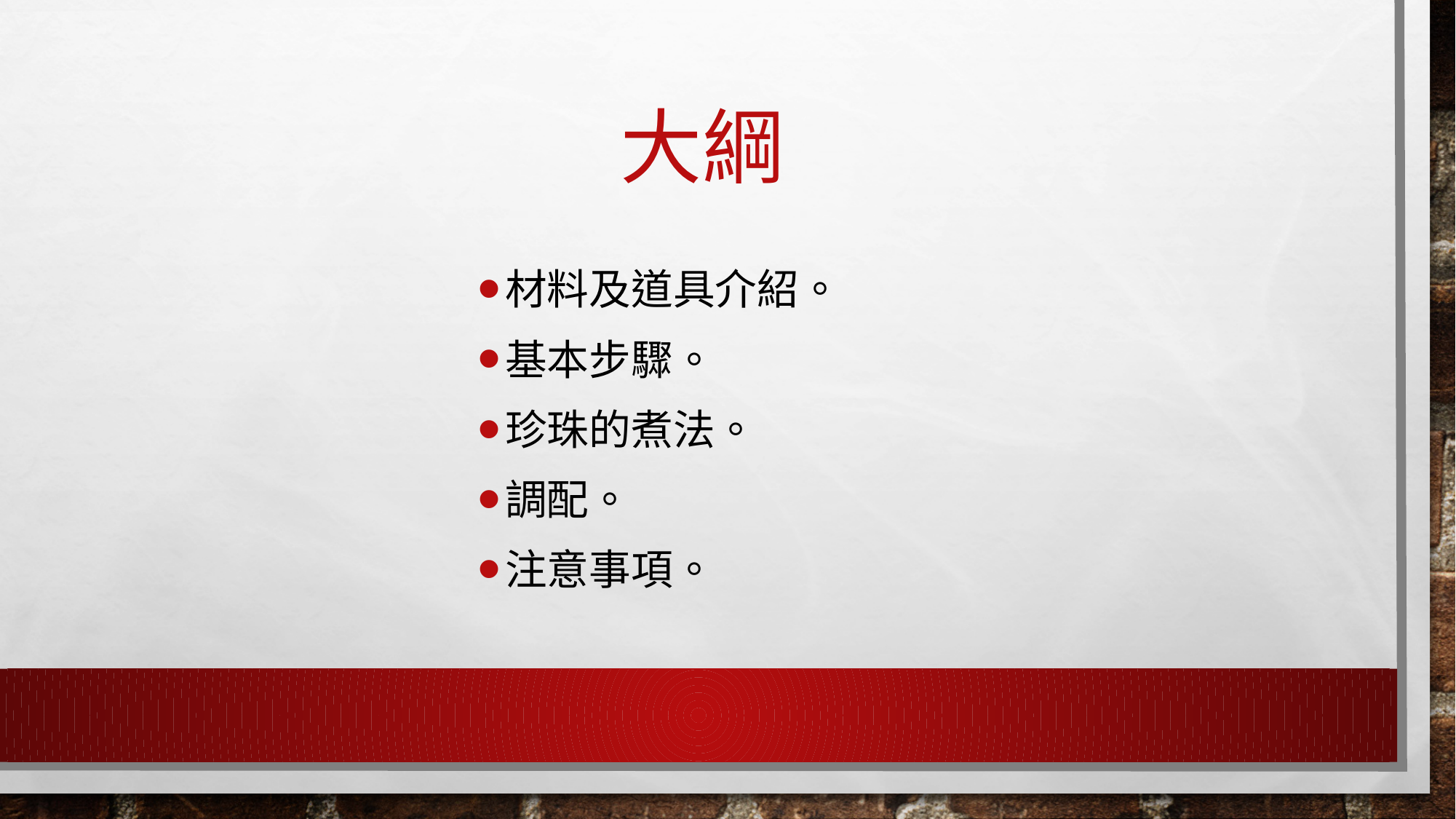

# 大綱
材料及道具介紹。
基本步驟。
珍珠的煮法。
調配。
注意事項。